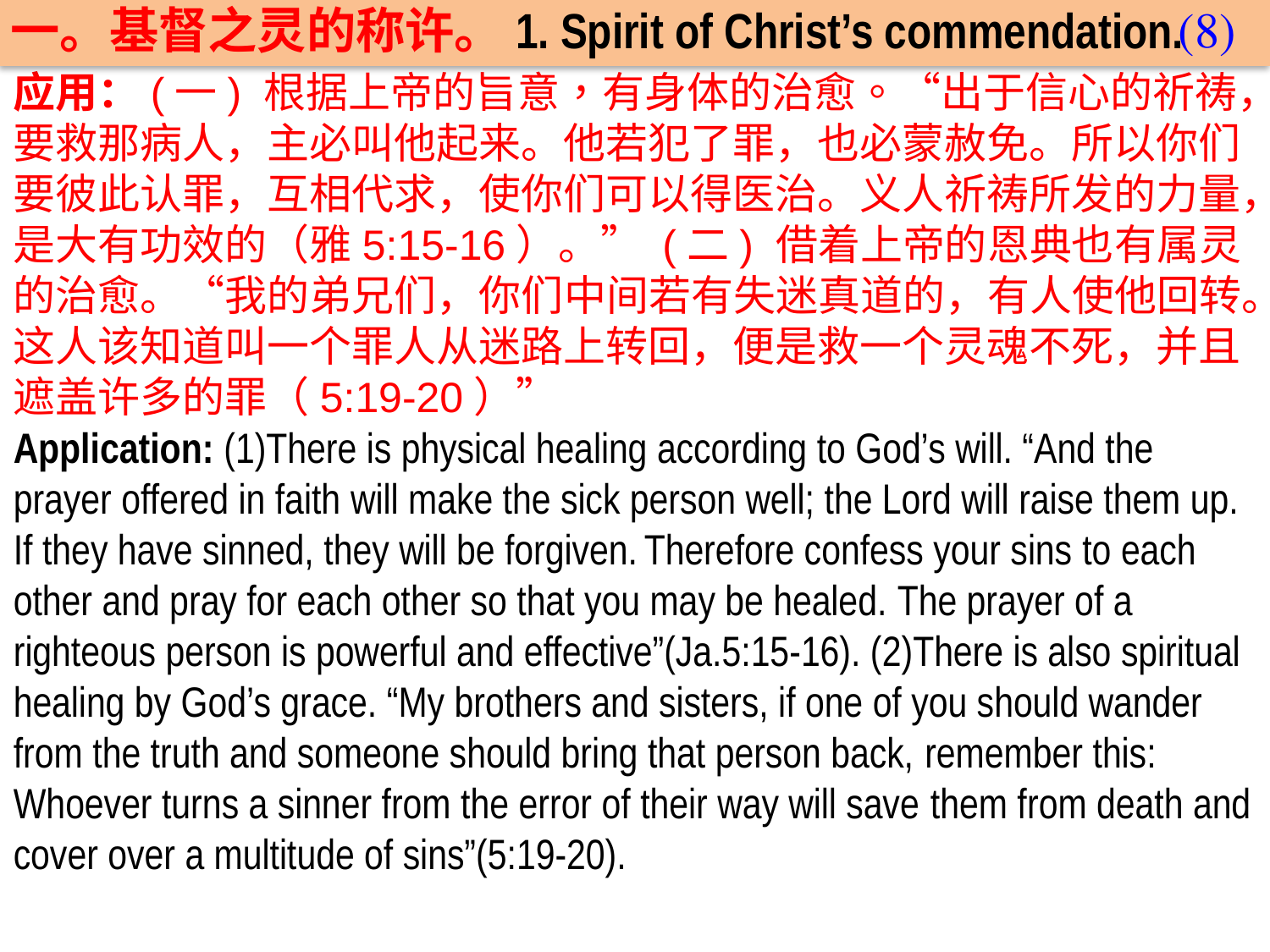

(8)
一。基督之灵的称许。1. Spirit of Christ’s commendation.

应用：(一) 根据上帝的旨意，有身体的治愈。“出于信心的祈祷，要救那病人，主必叫他起来。他若犯了罪，也必蒙赦免。所以你们要彼此认罪，互相代求，使你们可以得医治。义人祈祷所发的力量，是大有功效的（雅5:15-16）。” (二) 借着上帝的恩典也有属灵的治愈。“我的弟兄们，你们中间若有失迷真道的，有人使他回转。这人该知道叫一个罪人从迷路上转回，便是救一个灵魂不死，并且遮盖许多的罪（5:19-20）”
Application: (1)There is physical healing according to God’s will. “And the prayer offered in faith will make the sick person well; the Lord will raise them up. If they have sinned, they will be forgiven. Therefore confess your sins to each other and pray for each other so that you may be healed. The prayer of a righteous person is powerful and effective”(Ja.5:15-16). (2)There is also spiritual healing by God’s grace. “My brothers and sisters, if one of you should wander from the truth and someone should bring that person back, remember this: Whoever turns a sinner from the error of their way will save them from death and cover over a multitude of sins”(5:19-20).